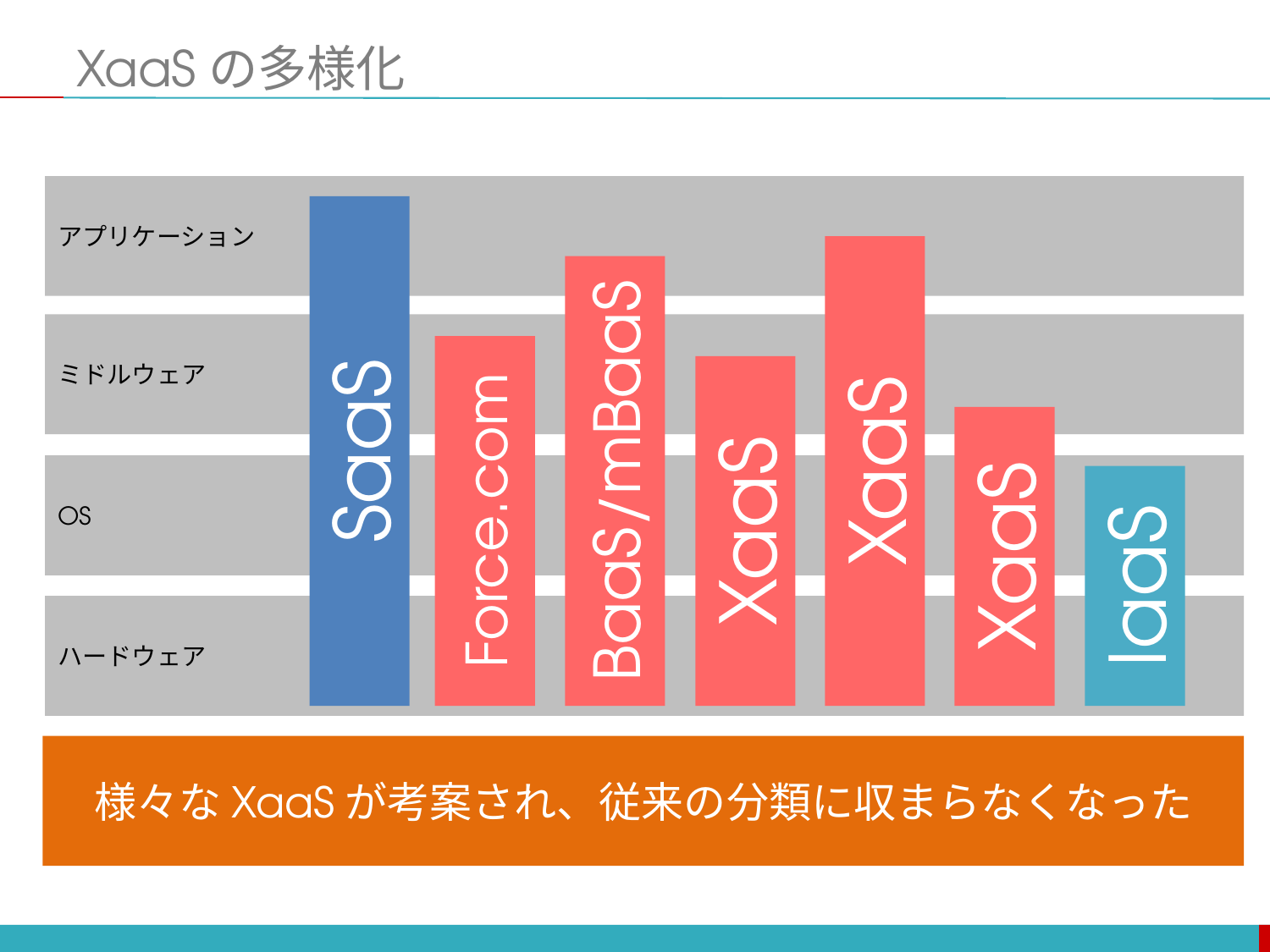

# XaaSの多様化
アプリケーション
ミドルウェア
SaaS
XaaS
BaaS/mBaaS
OS
Force.com
XaaS
XaaS
IaaS
ハードウェア
様々なXaaSが考案され、従来の分類に収まらなくなった